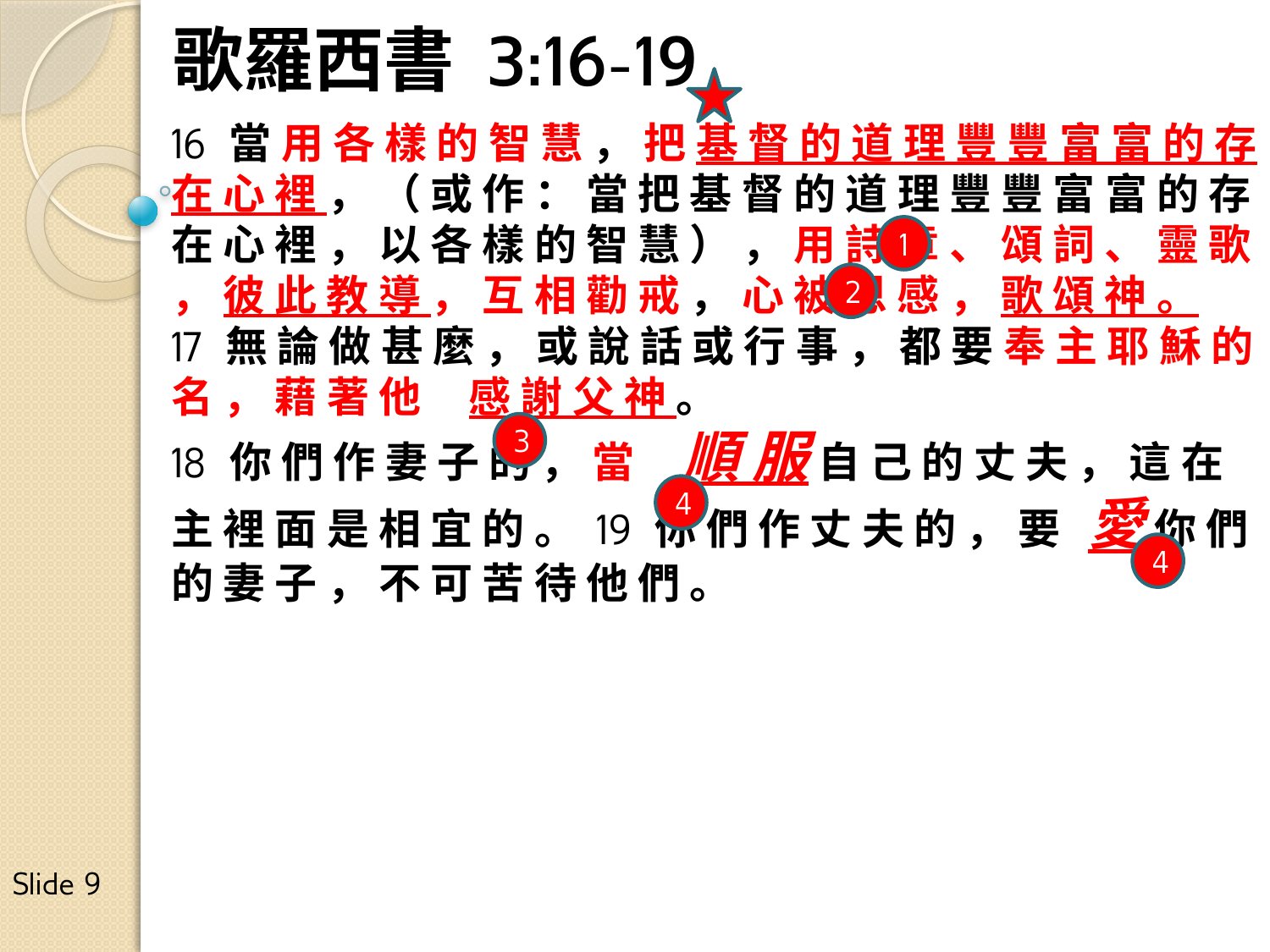

歌羅西書 3:16-19

16 當 用 各 樣 的 智 慧 ， 把 基 督 的 道 理 豐 豐 富 富 的 存 在 心 裡 ， （ 或 作 ： 當 把 基 督 的 道 理 豐 豐 富 富 的 存 在 心 裡 ， 以 各 樣 的 智 慧 ） ， 用 詩 章 、 頌 詞 、 靈 歌 ， 彼 此 教 導 ， 互 相 勸 戒 ， 心 被 恩 感 ， 歌 頌 神 。
17 無 論 做 甚 麼 ， 或 說 話 或 行 事 ， 都 要 奉 主 耶 穌 的 名 ， 藉 著 他     感 謝 父 神 。
18 你 們 作 妻 子 的 ， 當     順 服 自 己 的 丈 夫 ， 這 在 主 裡 面 是 相 宜 的 。 19 你 們 作 丈 夫 的 ， 要   愛 你 們 的 妻 子 ， 不 可 苦 待 他 們 。
1
2
3
4
4
Slide 9